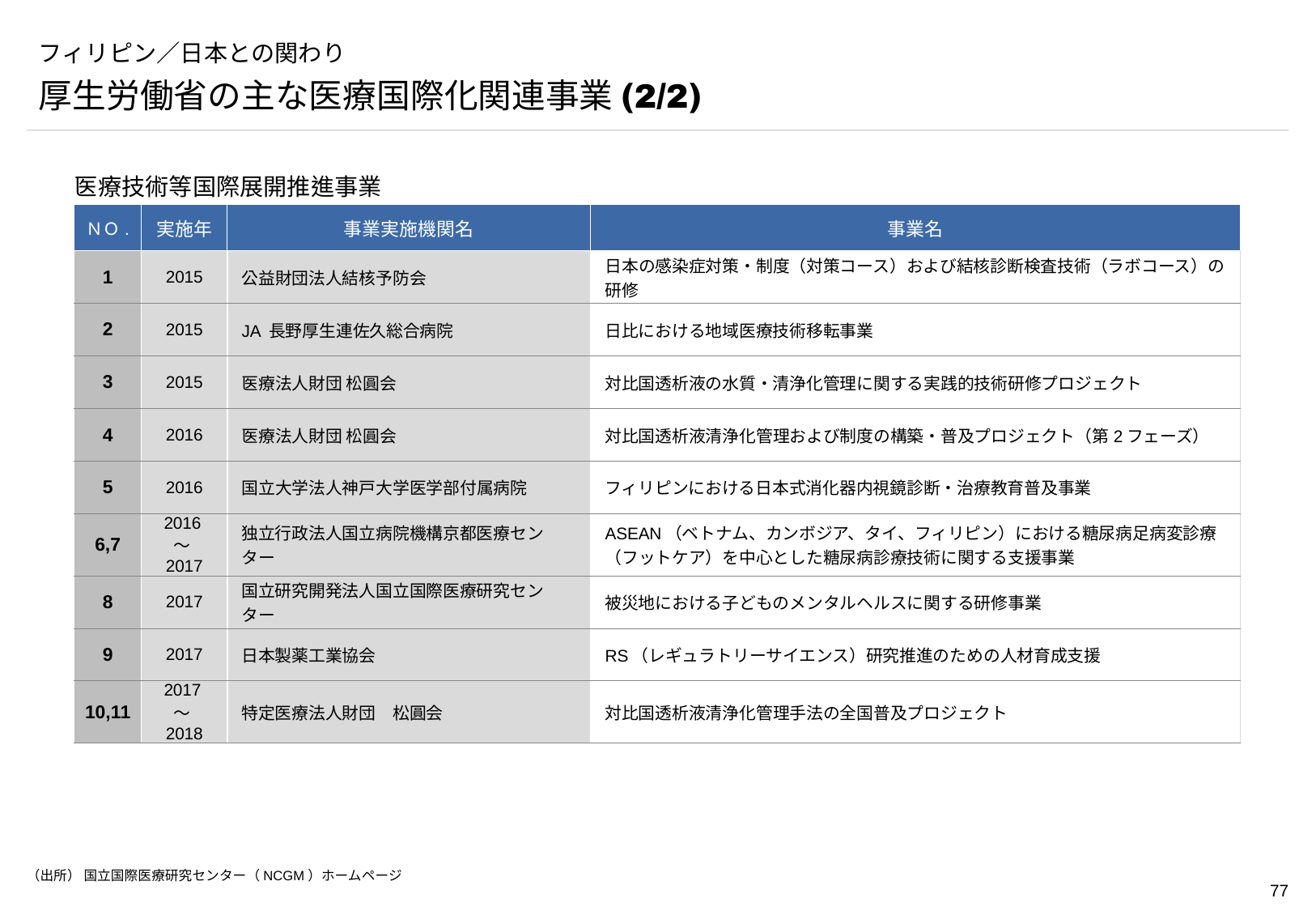

# フィリピン／日本との関わり
厚生労働省の主な医療国際化関連事業(2/2)
医療技術等国際展開推進事業
| ＮＯ. | 実施年 | 事業実施機関名 | 事業名 |
| --- | --- | --- | --- |
| 1 | 2015 | 公益財団法人結核予防会 | 日本の感染症対策・制度（対策コース）および結核診断検査技術（ラボコース）の研修 |
| 2 | 2015 | JA 長野厚生連佐久総合病院 | 日比における地域医療技術移転事業 |
| 3 | 2015 | 医療法人財団 松圓会 | 対比国透析液の水質・清浄化管理に関する実践的技術研修プロジェクト |
| 4 | 2016 | 医療法人財団 松圓会 | 対比国透析液清浄化管理および制度の構築・普及プロジェクト（第2フェーズ） |
| 5 | 2016 | 国立大学法人神戸大学医学部付属病院 | フィリピンにおける日本式消化器内視鏡診断・治療教育普及事業 |
| 6,7 | 2016～2017 | 独立行政法人国立病院機構京都医療センター | ASEAN（ベトナム、カンボジア、タイ、フィリピン）における糖尿病足病変診療（フットケア）を中心とした糖尿病診療技術に関する支援事業 |
| 8 | 2017 | 国立研究開発法人国立国際医療研究センター | 被災地における子どものメンタルヘルスに関する研修事業 |
| 9 | 2017 | 日本製薬工業協会 | RS（レギュラトリーサイエンス）研究推進のための人材育成支援 |
| 10,11 | 2017～2018 | 特定医療法人財団　松圓会 | 対比国透析液清浄化管理手法の全国普及プロジェクト |
（出所） 国立国際医療研究センター（NCGM）ホームページ